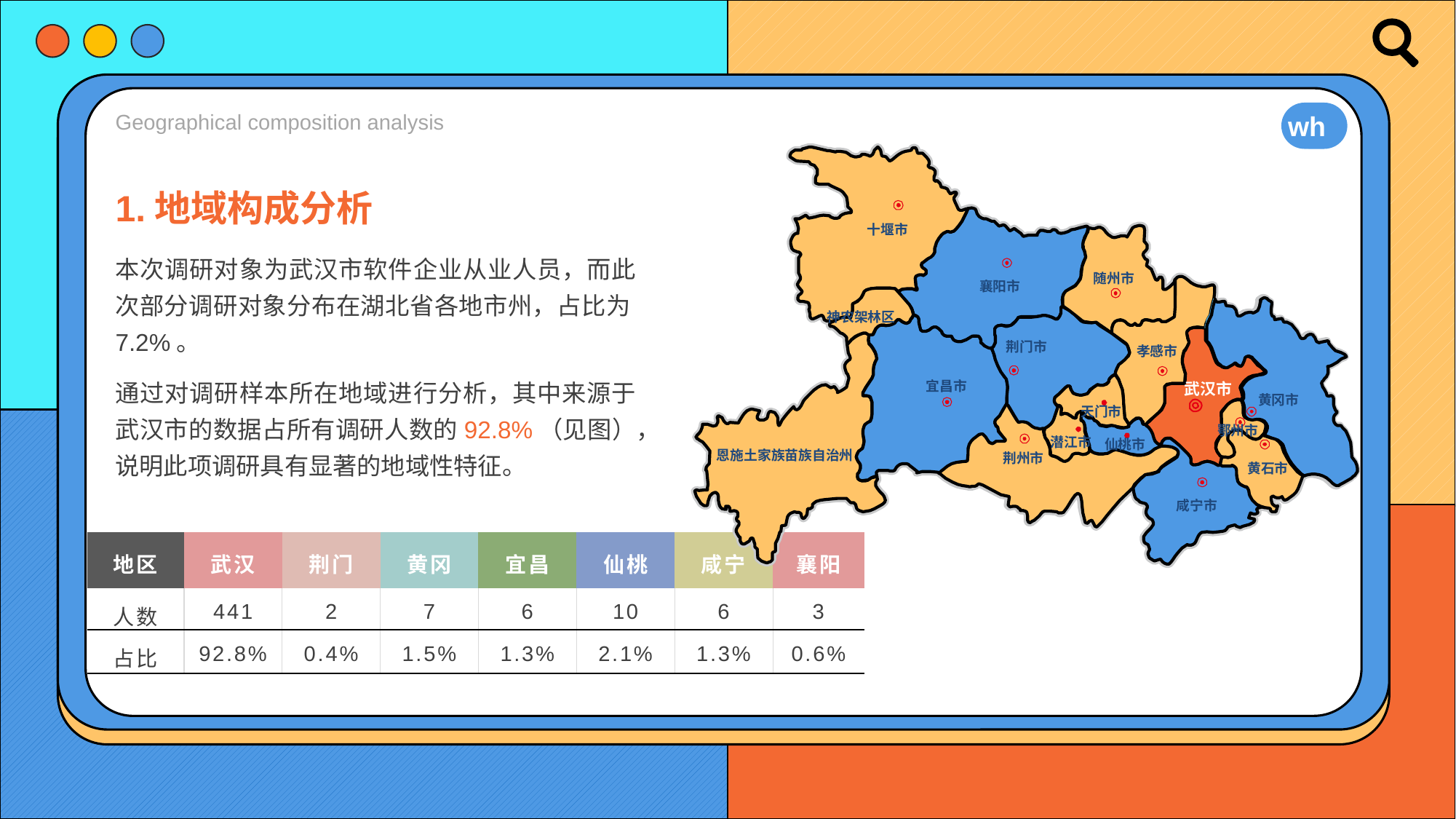

whsia
Geographical composition analysis

十堰市

随州市
襄阳市

神农架林区

荆门市

孝感市

宜昌市
武汉市

黄冈市
天门市

鄂州市

潜江市
仙桃市

恩施土家族苗族自治州

荆州市

黄石市

咸宁市
1.地域构成分析
本次调研对象为武汉市软件企业从业人员，而此次部分调研对象分布在湖北省各地市州，占比为7.2%。
通过对调研样本所在地域进行分析，其中来源于武汉市的数据占所有调研人数的92.8%（见图），说明此项调研具有显著的地域性特征。
| 地区 | 武汉 | 荆门 | 黄冈 | 宜昌 | 仙桃 | 咸宁 | 襄阳 |
| --- | --- | --- | --- | --- | --- | --- | --- |
| 人数 | 441 | 2 | 7 | 6 | 10 | 6 | 3 |
| 占比 | 92.8% | 0.4% | 1.5% | 1.3% | 2.1% | 1.3% | 0.6% |